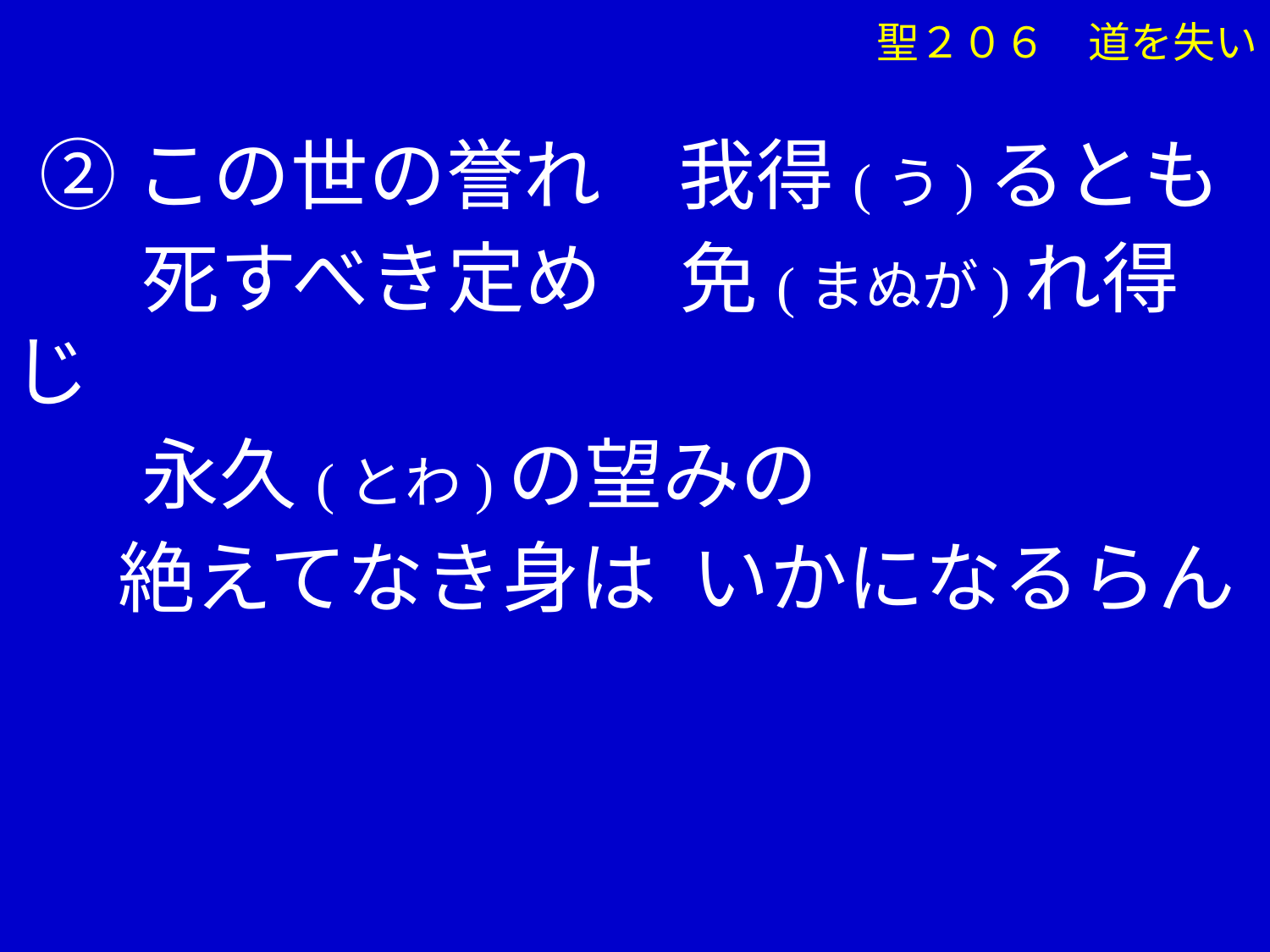

聖２０６　道を失い
  ②この世の誉れ　我得(う)るとも
　   死すべき定め　免(まぬが)れ得じ
　   永久(とわ)の望みの
     絶えてなき身は  いかになるらん